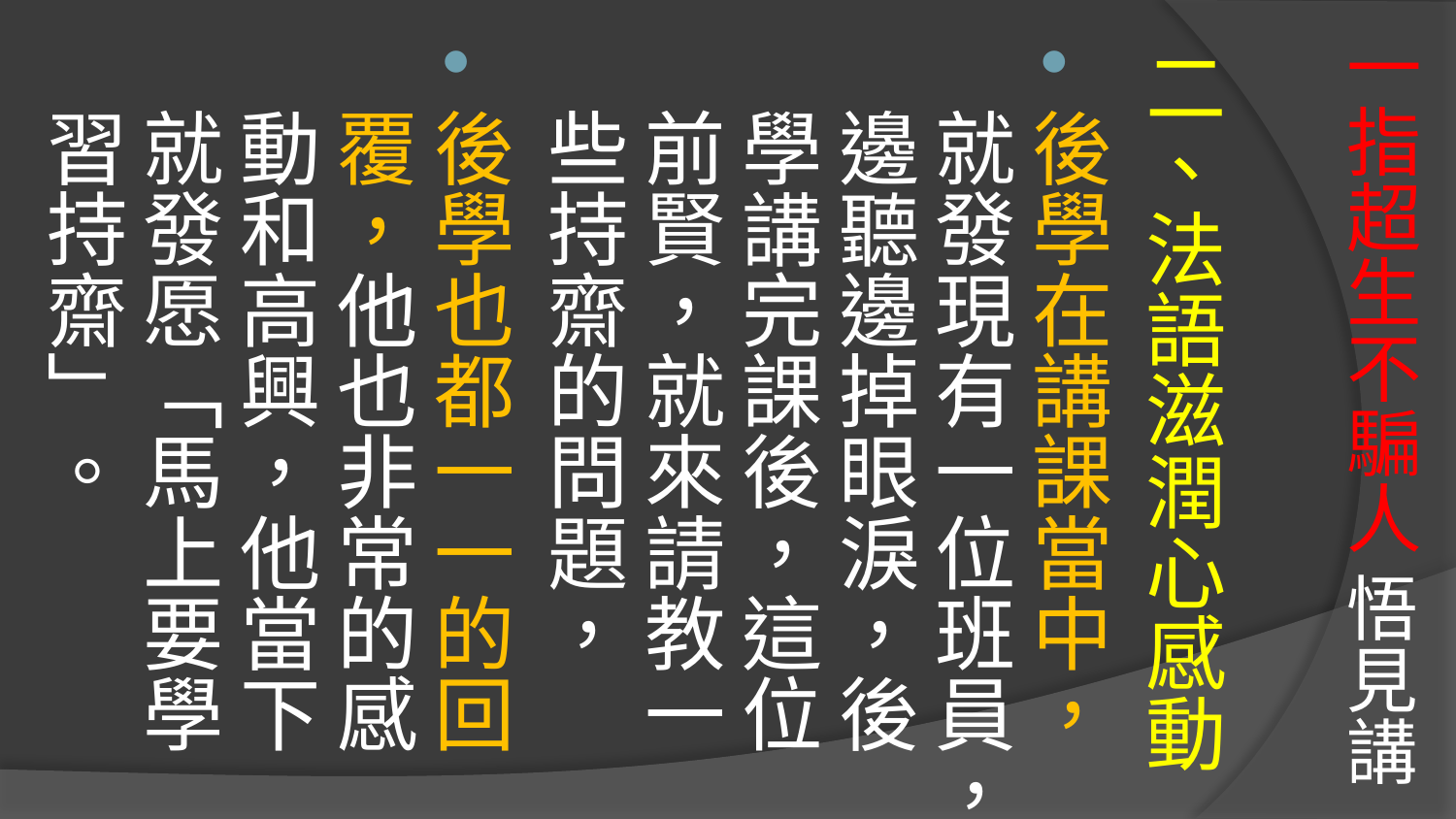

# 一指超生不騙人 悟見講
二、法語滋潤心感動
後學在講課當中，就發現有一位班員，邊聽邊掉眼淚，後學講完課後，這位前賢，就來請教一些持齋的問題，
後學也都一一的回覆，他也非常的感動和高興，他當下就發愿「馬上要學習持齋」。